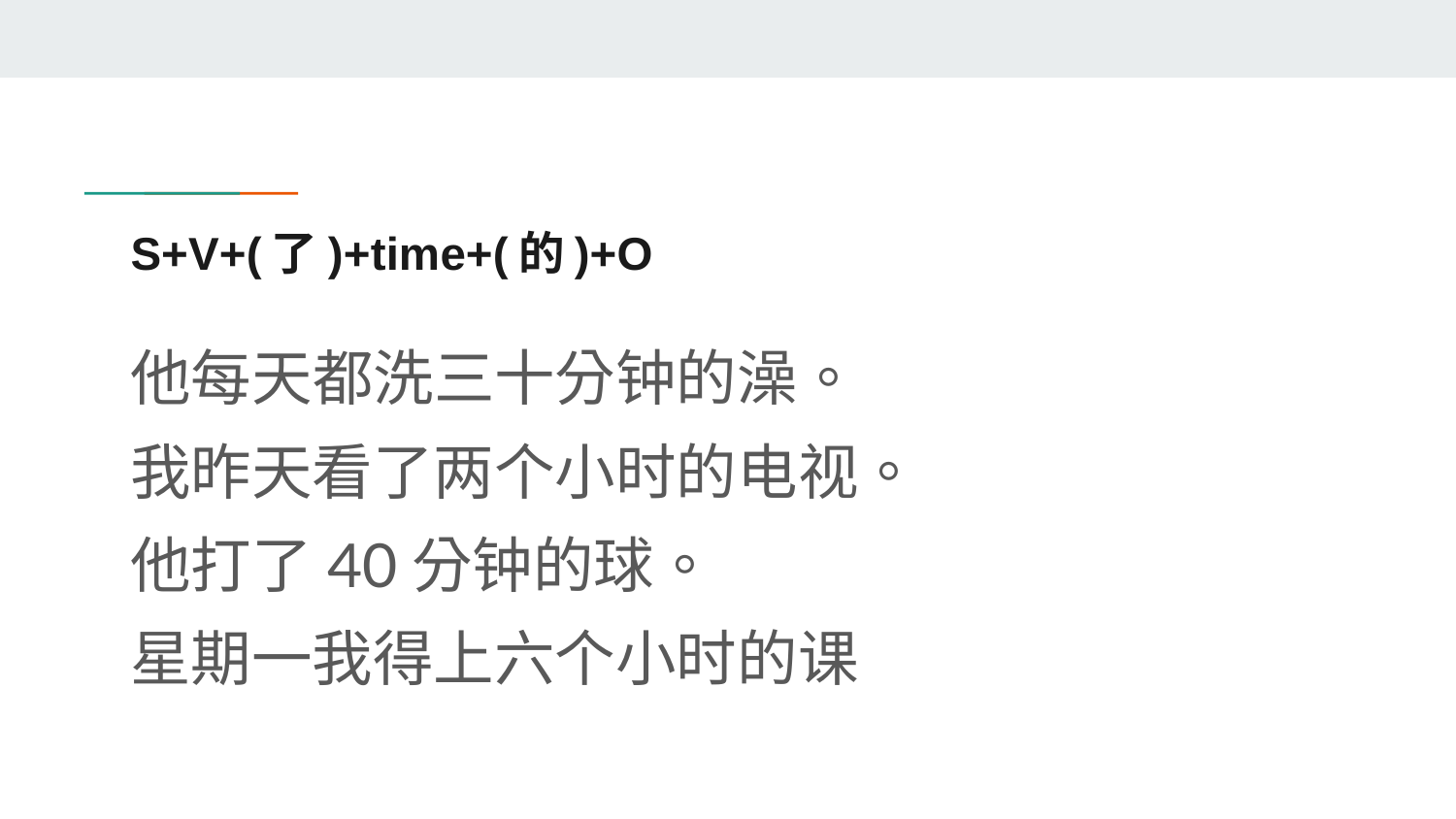

# S+V+(了)+time+(的)+O
他每天都洗三十分钟的澡。
我昨天看了两个小时的电视。
他打了40分钟的球。
星期一我得上六个小时的课